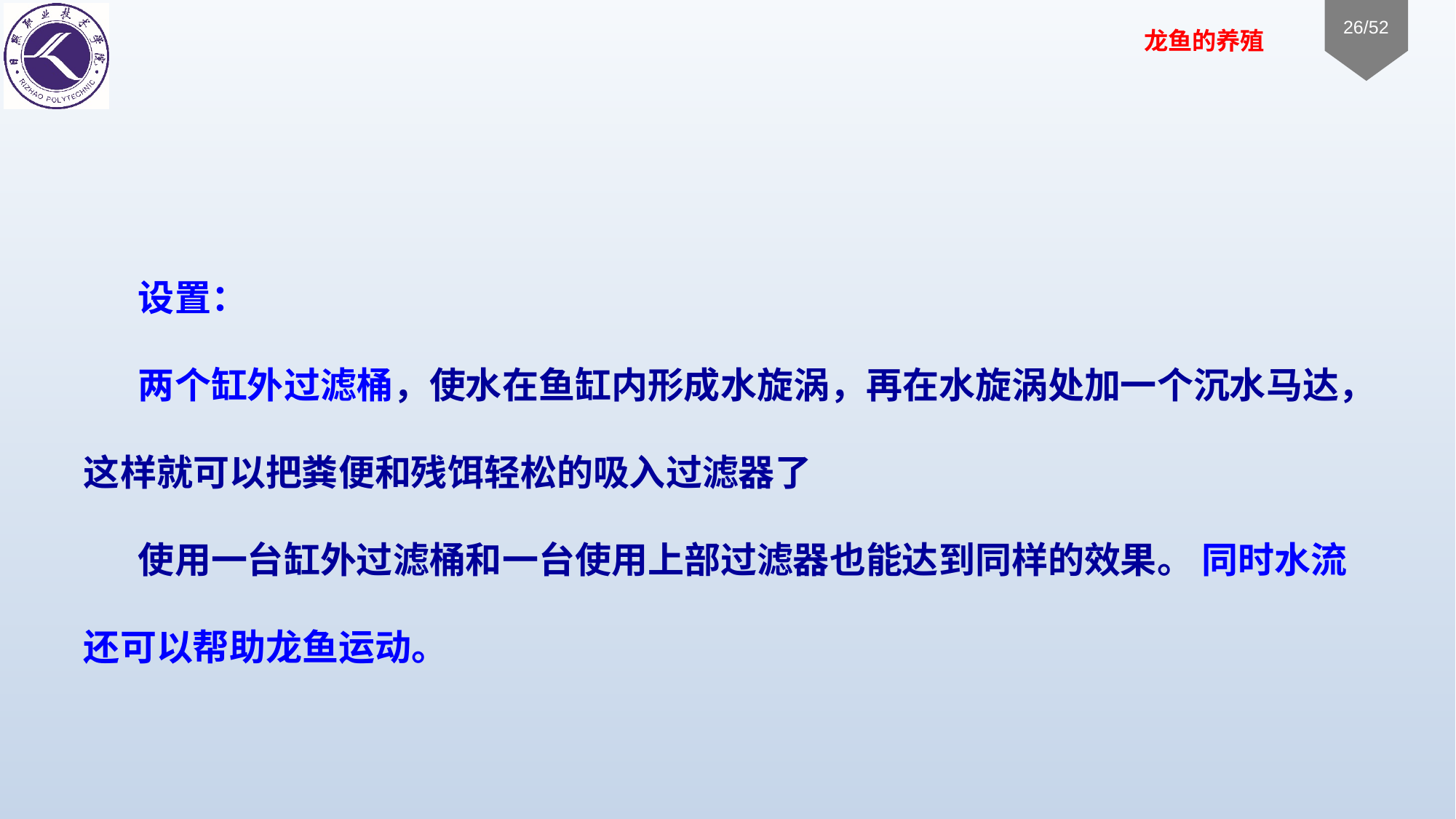

#
设置：
两个缸外过滤桶，使水在鱼缸内形成水旋涡，再在水旋涡处加一个沉水马达，这样就可以把粪便和残饵轻松的吸入过滤器了
使用一台缸外过滤桶和一台使用上部过滤器也能达到同样的效果。 同时水流还可以帮助龙鱼运动。